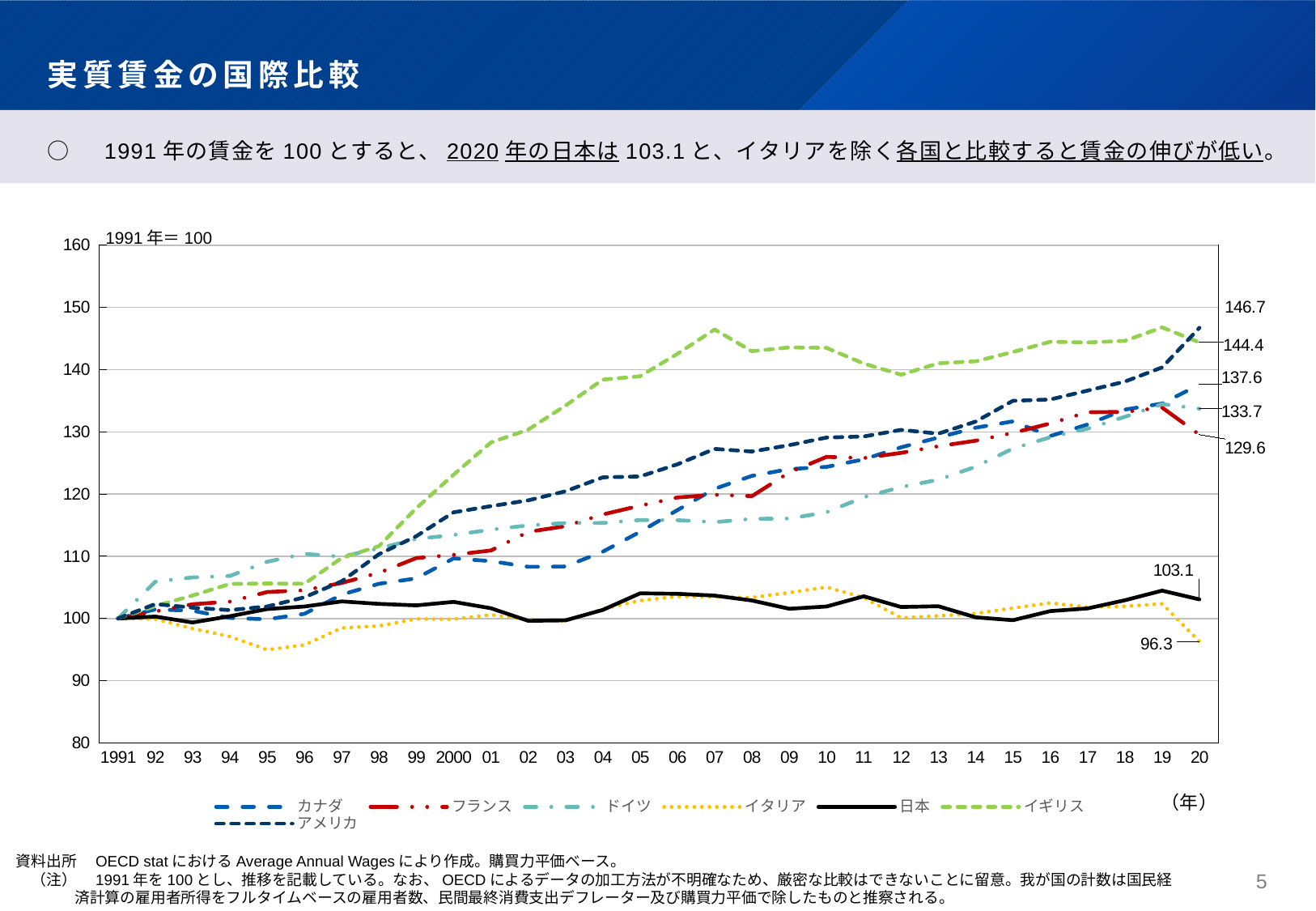

# 実質賃金の国際比較
○　1991年の賃金を100とすると、2020年の日本は103.1と、イタリアを除く各国と比較すると賃金の伸びが低い。
1991年＝100

### Chart

| Category | カナダ | フランス | ドイツ | イタリア | 日本 | イギリス | アメリカ |
|---|---|---|---|---|---|---|---|
| 1991 | 100.0 | 100.0 | 100.0 | 100.0 | 100.0 | 100.0 | 100.0 |
| 92 | 101.46192287610948 | 101.11985902282352 | 105.89933069592693 | 99.90311065782764 | 100.30506569616526 | 101.9935691318328 | 102.31746770135115 |
| 93 | 101.24064543397728 | 102.29087911775574 | 106.6009803189769 | 98.36562978072412 | 99.3550804142471 | 103.69315571887918 | 101.73175734252426 |
| 94 | 100.08950548221078 | 102.71437910354433 | 106.8348635266602 | 97.09077001529832 | 100.36126200861676 | 105.54892053284337 | 101.34057894402977 |
| 95 | 99.86574177668382 | 104.24636898502118 | 109.11149262272647 | 94.96430392656808 | 101.51194840643313 | 105.62854080538968 | 101.93051825851607 |
| 96 | 100.75333780860744 | 104.5362817269704 | 110.38043343036999 | 95.73941866394696 | 101.92137868286548 | 105.58260603276682 | 103.40642378364664 |
| 97 | 103.83630441809004 | 105.71298638547026 | 109.9275957303874 | 98.46761856195818 | 102.74559126548743 | 109.72286020517532 | 105.97551434673207 |
| 98 | 105.57917505780563 | 107.33592928402922 | 111.27615635341246 | 98.7888832228455 | 102.34151301881238 | 111.63374674628695 | 110.33768210940309 |
| 99 | 106.43693592899233 | 109.70355000994797 | 112.77898036873928 | 99.9260581336053 | 102.10067167973453 | 117.73388455060481 | 113.22817330260293 |
| 2000 | 109.66410581537008 | 110.22937213995397 | 113.41842701102236 | 99.88526262111168 | 102.66531081912815 | 123.1266268565304 | 117.07017951916774 |
| 01 | 109.21409214092141 | 110.92573117698889 | 114.2793162648354 | 100.58388577256501 | 101.640397120608 | 128.30500689021588 | 118.061869621297 |
| 02 | 108.3041197384451 | 113.921496177131 | 114.96852529173198 | 99.86996430392658 | 99.62268190211138 | 130.36594702189558 | 118.992239866365 |
| 03 | 108.35135874294524 | 114.84523775687121 | 115.35169565325572 | 99.59969403365629 | 99.69493430383473 | 134.22446792221712 | 120.45334404668766 |
| 04 | 110.73319907511001 | 116.72682829775745 | 115.35667189171706 | 101.52473227944927 | 101.37279563274373 | 138.40146991272394 | 122.68834711268053 |
| 05 | 113.93053380075085 | 118.13091549896258 | 115.82941454554503 | 102.88118306986232 | 104.04078246675053 | 138.9343132751493 | 122.83424608292981 |
| 06 | 117.41876134357673 | 119.45541881022083 | 115.81199771093031 | 103.5237123916369 | 103.96317803526986 | 142.5386617669576 | 124.78379464191318 |
| 07 | 120.84731856492877 | 119.90165705027998 | 115.48605409171206 | 103.48036715961244 | 103.6768444432551 | 146.45536671260143 | 127.26619161398092 |
| 08 | 122.9258347629348 | 119.66574766222324 | 116.0284640839989 | 103.36053034166241 | 102.89009606893413 | 142.9704486296126 | 126.83906709238153 |
| 09 | 124.00984560304317 | 123.47440525253674 | 116.06080963399765 | 104.14584395716471 | 101.55476464449143 | 143.57372531005973 | 127.86458883978602 |
| 10 | 124.37284005867582 | 125.98414006764631 | 117.07596228011245 | 105.03314635390106 | 101.91602665310819 | 143.5094166283877 | 129.0846425475229 |
| 11 | 125.5861365953109 | 125.78802262456298 | 119.49441417232714 | 103.350331463539 | 103.56177580347348 | 140.9768794977798 | 129.2622586852177 |
| 12 | 127.51796325302702 | 126.62933803257255 | 121.12910850687966 | 100.0892401835798 | 101.84377425138484 | 139.1976726381871 | 130.32372655572706 |
| 13 | 129.0967405086895 | 127.69519370150357 | 122.31345326068026 | 100.40285568587454 | 101.96419492092377 | 141.02893890675242 | 129.71687141860318 |
| 14 | 130.67054523756246 | 128.57630105448655 | 124.40844965290736 | 100.79296277409485 | 100.18464502662634 | 141.34435767876283 | 131.65373311060833 |
| 15 | 131.69239949280228 | 129.83543188471705 | 127.32203727202607 | 101.67771545130036 | 99.72169445262115 | 142.84795590261828 | 134.99883703719365 |
| 16 | 129.33293553119017 | 131.35321035727483 | 129.13836431041776 | 102.48087710351861 | 101.18012256148144 | 144.48323380799266 | 135.20394138667456 |
| 17 | 131.18768802366924 | 133.16658613534946 | 130.51180612574956 | 101.82049974502804 | 101.61363697182155 | 144.3760526718726 | 136.63332839955174 |
| 18 | 133.58693219959724 | 133.2092203621067 | 132.42019357567614 | 101.9505354411015 | 102.92488426235651 | 144.63022508038586 | 138.0817457128962 |
| 19 | 134.55408866015267 | 133.90557939914163 | 134.46045134482844 | 102.35849056603774 | 104.47429687709064 | 146.7983463481856 | 140.36538176897216 |
| 20 | 137.59478879192463 | 129.55404598811927 | 133.72396805254908 | 96.30035696073432 | 103.06671305092456 | 144.37911499004747 | 146.72784555853931 |
資料出所　OECD statにおけるAverage Annual Wagesにより作成。購買力平価ベース。
　（注）　1991年を100とし、推移を記載している。なお、OECDによるデータの加工方法が不明確なため、厳密な比較はできないことに留意。我が国の計数は国民経済計算の雇用者所得をフルタイムベースの雇用者数、民間最終消費支出デフレーター及び購買力平価で除したものと推察される。
5